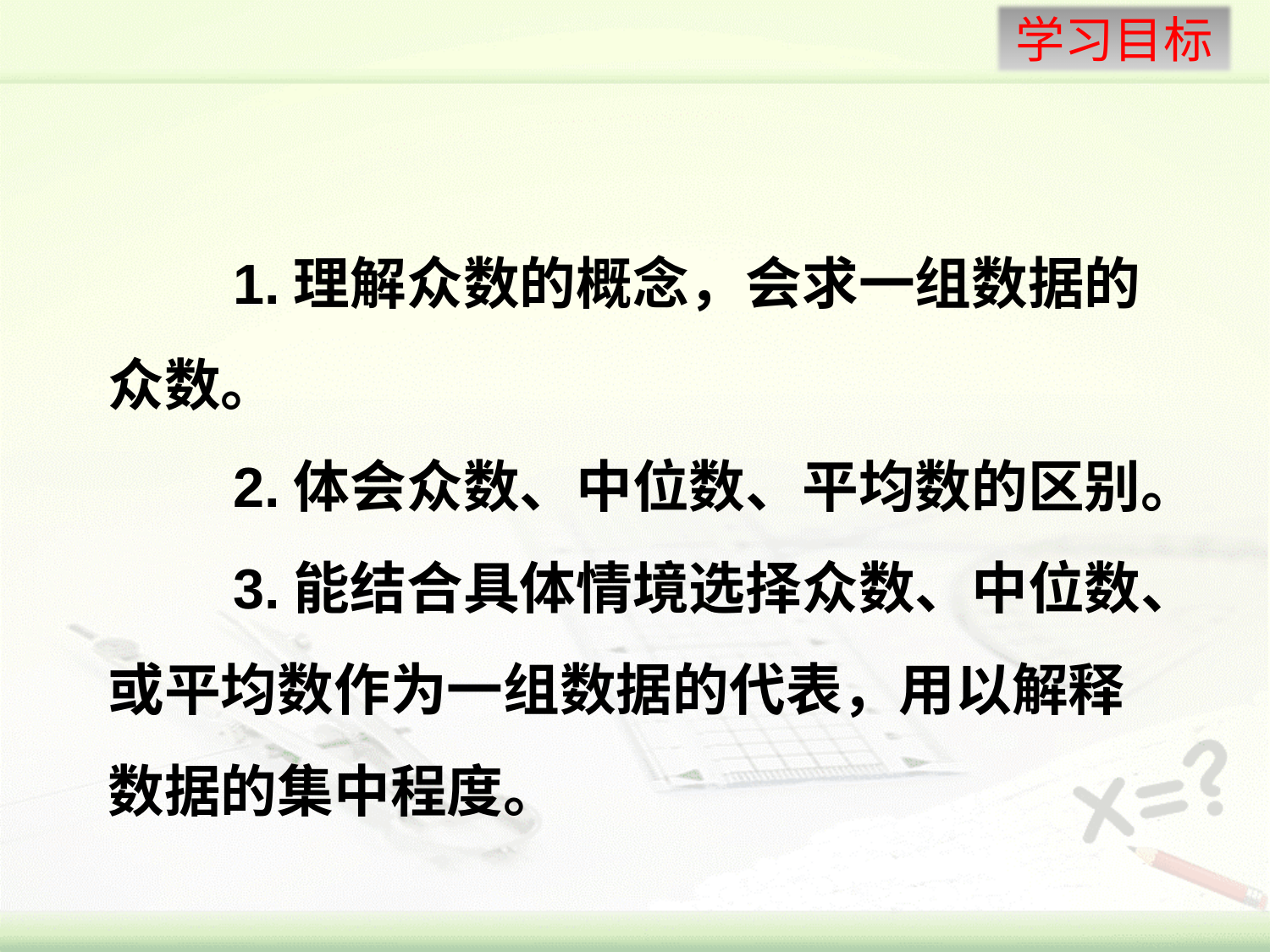

1.理解众数的概念，会求一组数据的众数。
        2.体会众数、中位数、平均数的区别。
        3.能结合具体情境选择众数、中位数、或平均数作为一组数据的代表，用以解释数据的集中程度。